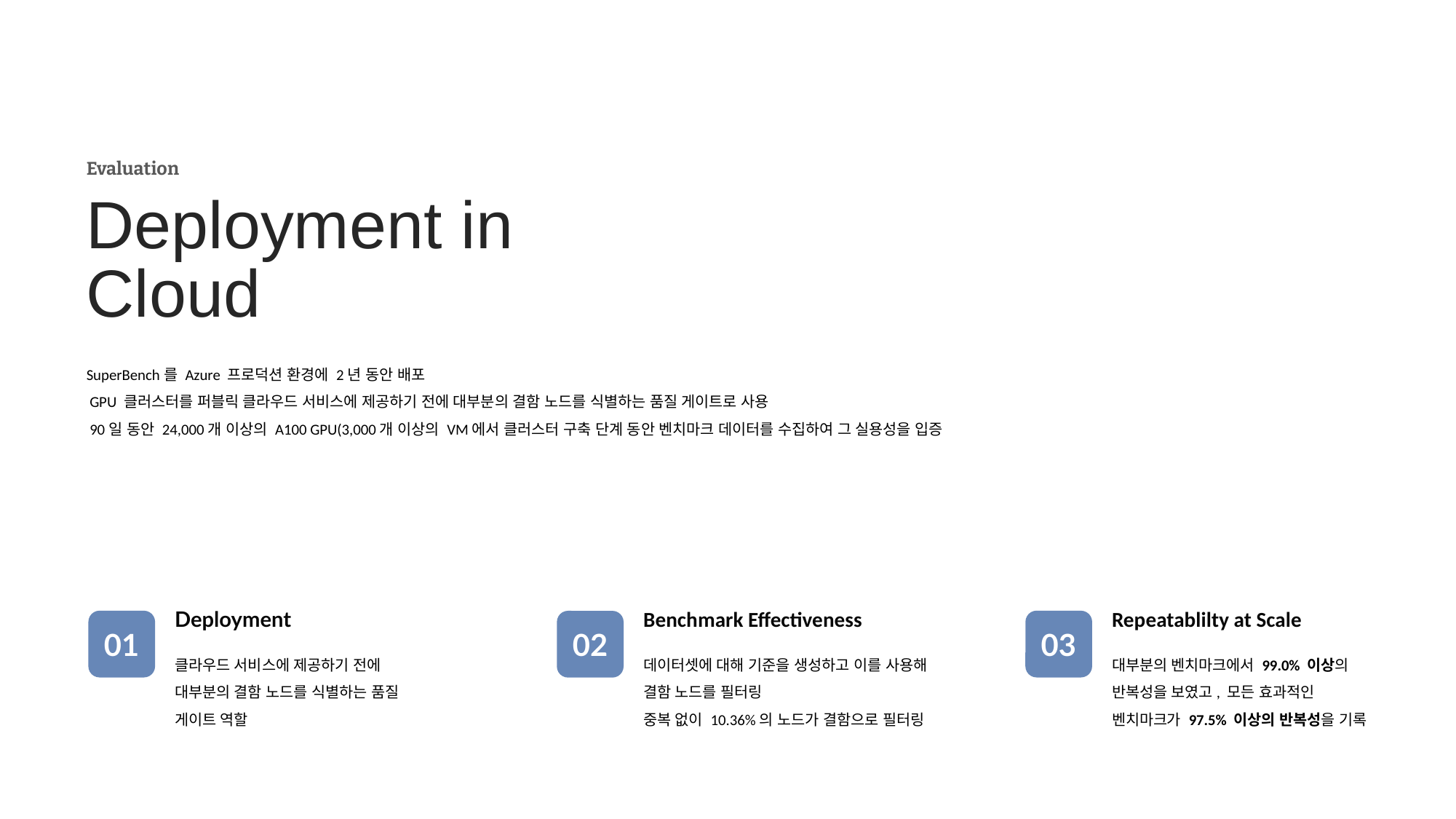

Evaluation
Deployment in Cloud
SuperBench를 Azure 프로덕션 환경에 2년 동안 배포
 GPU 클러스터를 퍼블릭 클라우드 서비스에 제공하기 전에 대부분의 결함 노드를 식별하는 품질 게이트로 사용
 90일 동안 24,000개 이상의 A100 GPU(3,000개 이상의 VM에서 클러스터 구축 단계 동안 벤치마크 데이터를 수집하여 그 실용성을 입증
Deployment
Repeatablilty at Scale
Benchmark Effectiveness

01
03
02
클라우드 서비스에 제공하기 전에 대부분의 결함 노드를 식별하는 품질 게이트 역할
대부분의 벤치마크에서 99.0% 이상의 반복성을 보였고, 모든 효과적인 벤치마크가 97.5% 이상의 반복성을 기록
데이터셋에 대해 기준을 생성하고 이를 사용해 결함 노드를 필터링
중복 없이 10.36%의 노드가 결함으로 필터링